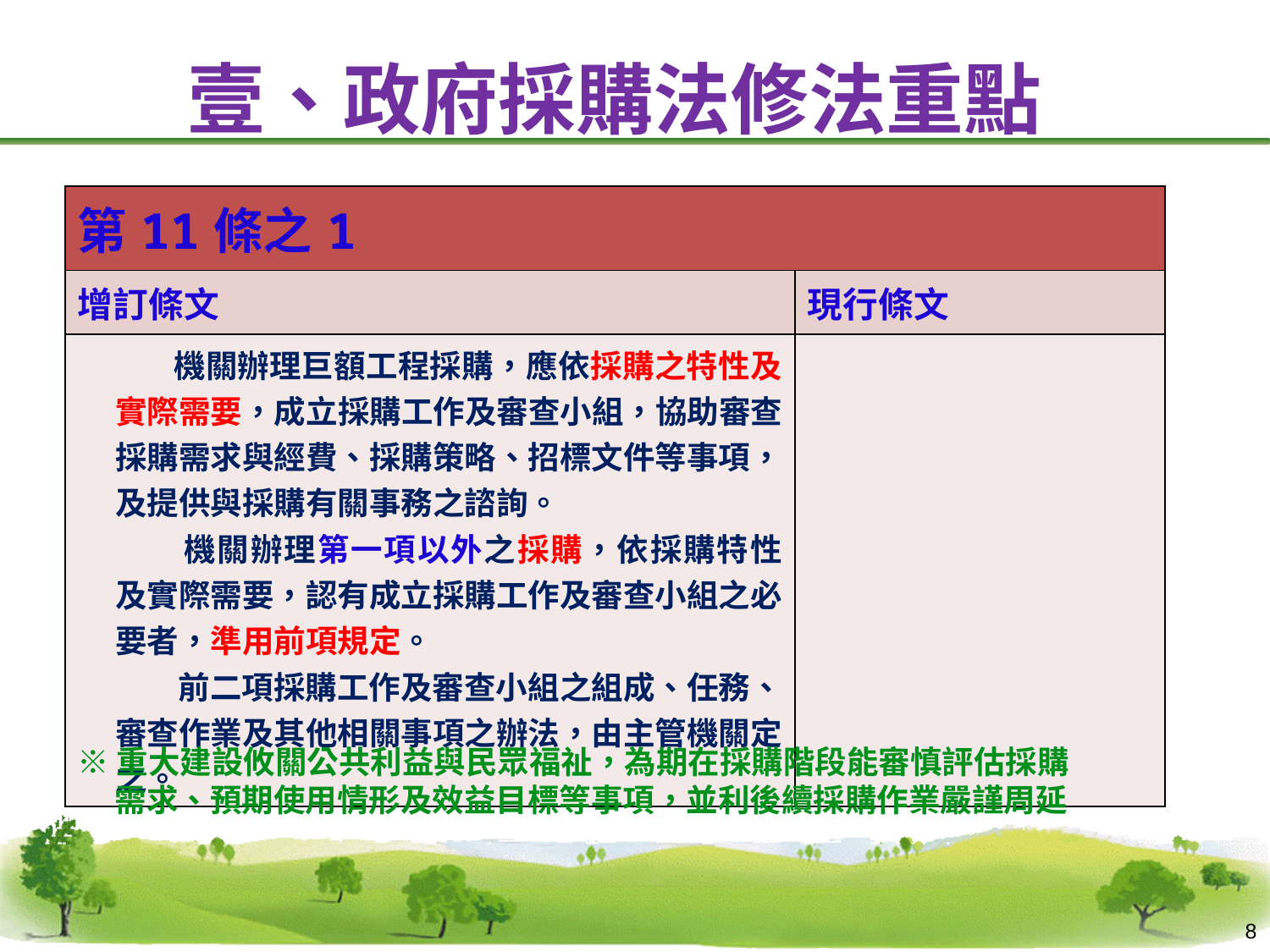

# 壹、政府採購法修法重點
| 第11條之1 |  |
| --- | --- |
| 增訂條文 | 現行條文 |
| 機關辦理巨額工程採購，應依採購之特性及實際需要，成立採購工作及審查小組，協助審查採購需求與經費、採購策略、招標文件等事項，及提供與採購有關事務之諮詢。 機關辦理第一項以外之採購，依採購特性及實際需要，認有成立採購工作及審查小組之必要者，準用前項規定。 前二項採購工作及審查小組之組成、任務、審查作業及其他相關事項之辦法，由主管機關定之。 |  |
※重大建設攸關公共利益與民眾福祉，為期在採購階段能審慎評估採購需求、預期使用情形及效益目標等事項，並利後續採購作業嚴謹周延

8